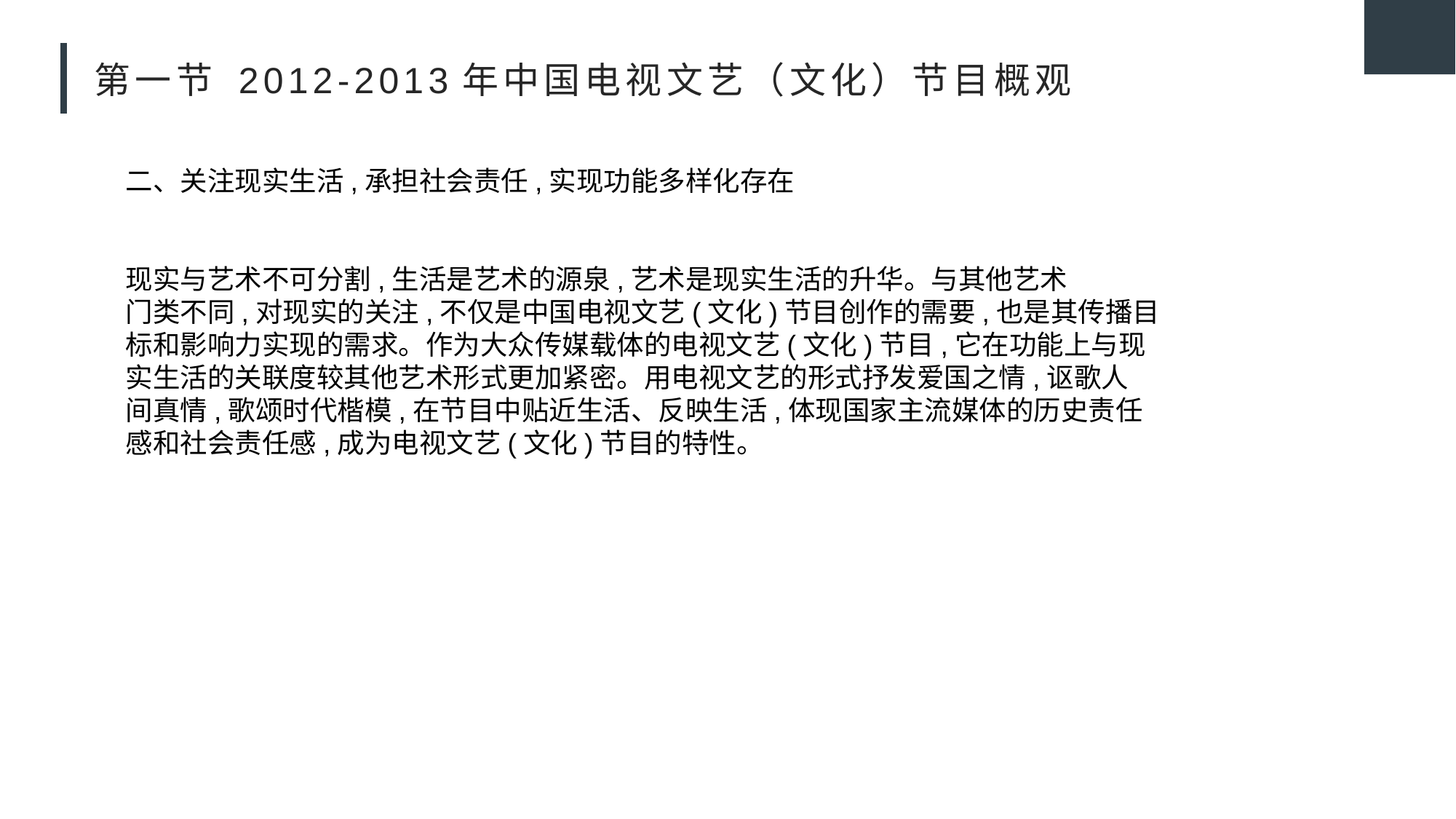

# 第一节 2012-2013年中国电视文艺（文化）节目概观
二、关注现实生活,承担社会责任,实现功能多样化存在

现实与艺术不可分割,生活是艺术的源泉,艺术是现实生活的升华。与其他艺术
门类不同,对现实的关注,不仅是中国电视文艺(文化)节目创作的需要,也是其传播目
标和影响力实现的需求。作为大众传媒载体的电视文艺(文化)节目,它在功能上与现
实生活的关联度较其他艺术形式更加紧密。用电视文艺的形式抒发爱国之情,讴歌人
间真情,歌颂时代楷模,在节目中贴近生活、反映生活,体现国家主流媒体的历史责任
感和社会责任感,成为电视文艺(文化)节目的特性。